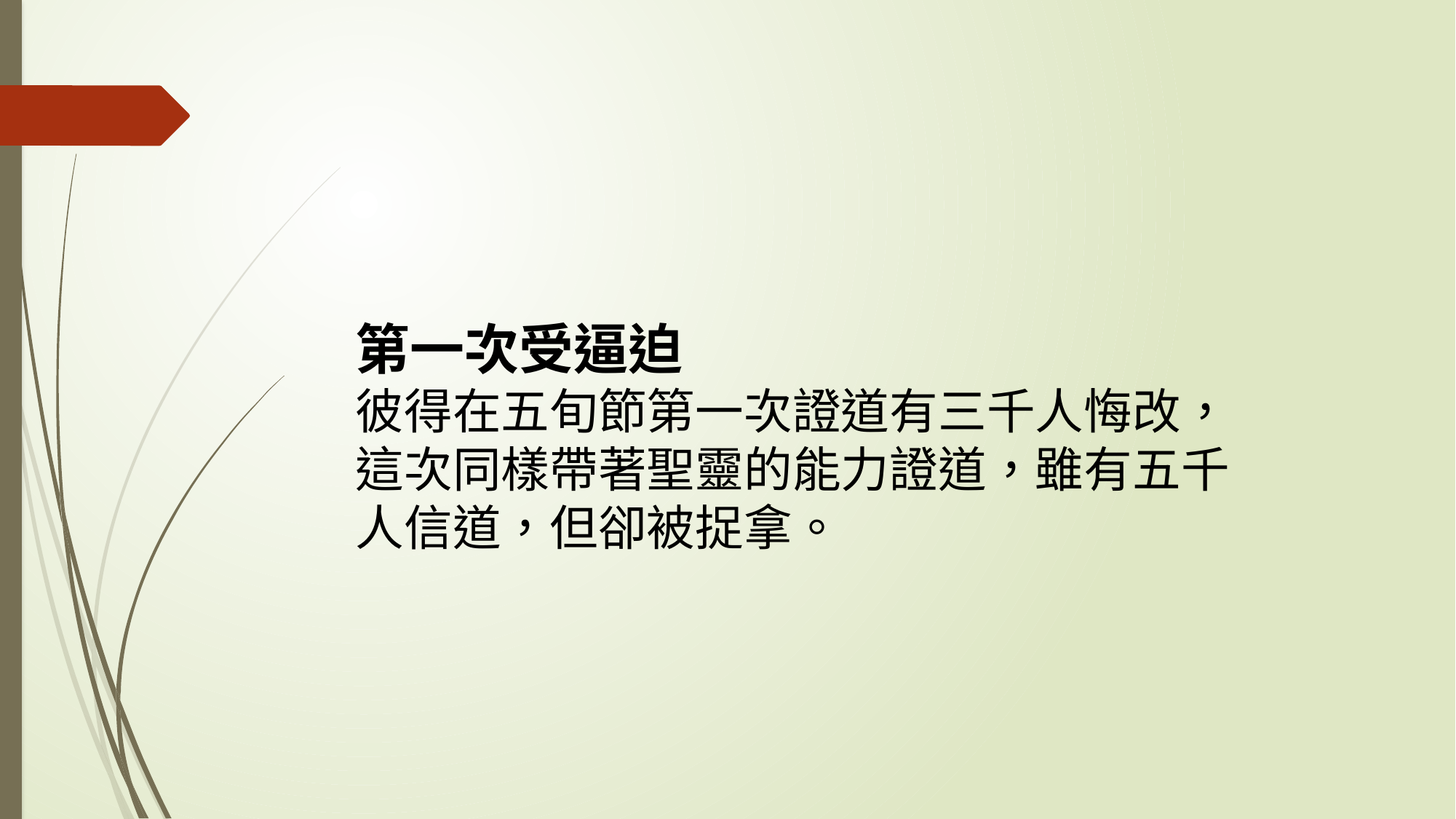

第一次受逼迫
彼得在五旬節第一次證道有三千人悔改，這次同樣帶著聖靈的能力證道，雖有五千人信道，但卻被捉拿。